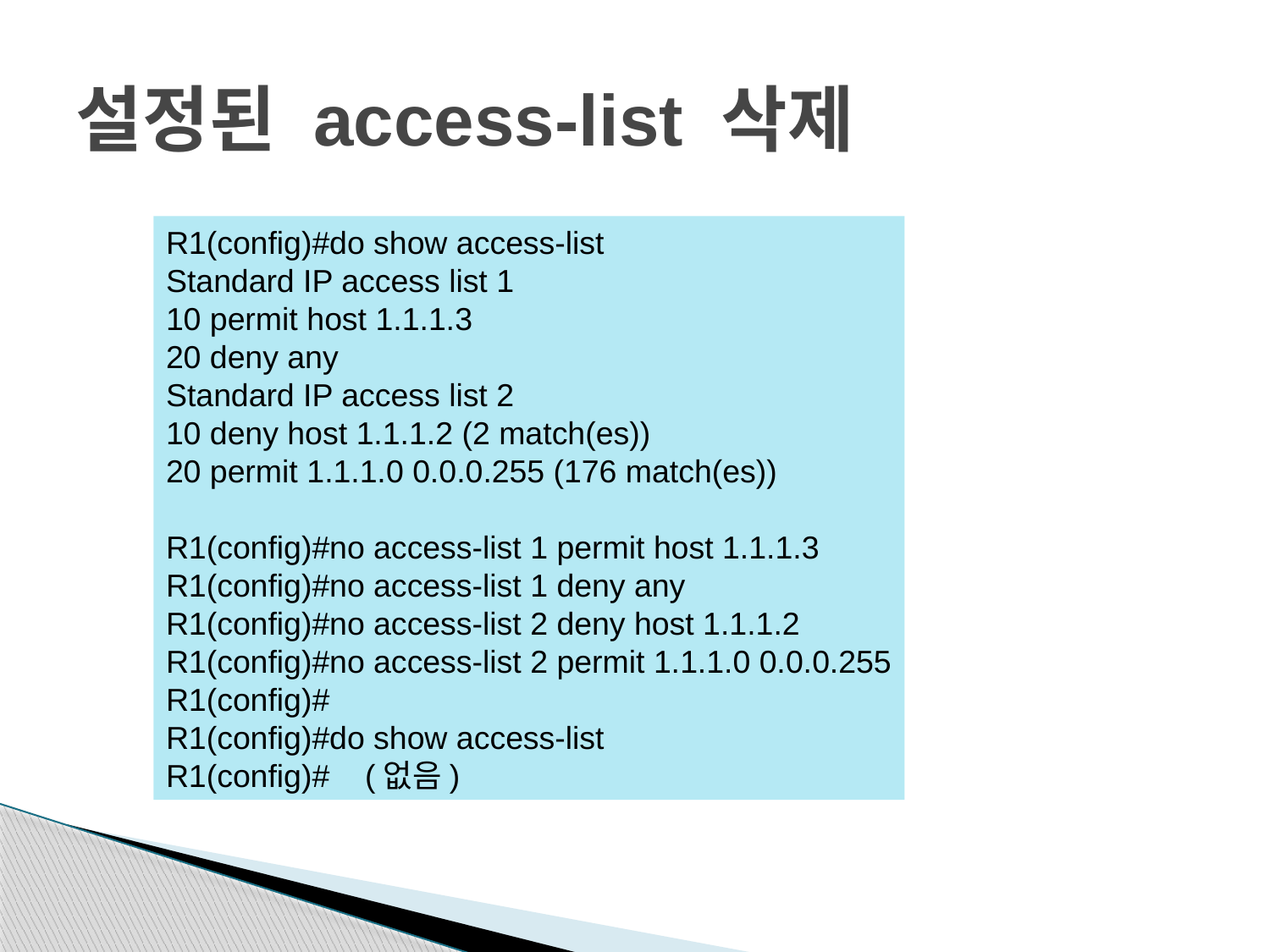

# 설정된 access-list 삭제
R1(config)#do show access-list
Standard IP access list 1
10 permit host 1.1.1.3
20 deny any
Standard IP access list 2
10 deny host 1.1.1.2 (2 match(es))
20 permit 1.1.1.0 0.0.0.255 (176 match(es))
R1(config)#no access-list 1 permit host 1.1.1.3
R1(config)#no access-list 1 deny any
R1(config)#no access-list 2 deny host 1.1.1.2
R1(config)#no access-list 2 permit 1.1.1.0 0.0.0.255
R1(config)#
R1(config)#do show access-list
R1(config)#    (없음)